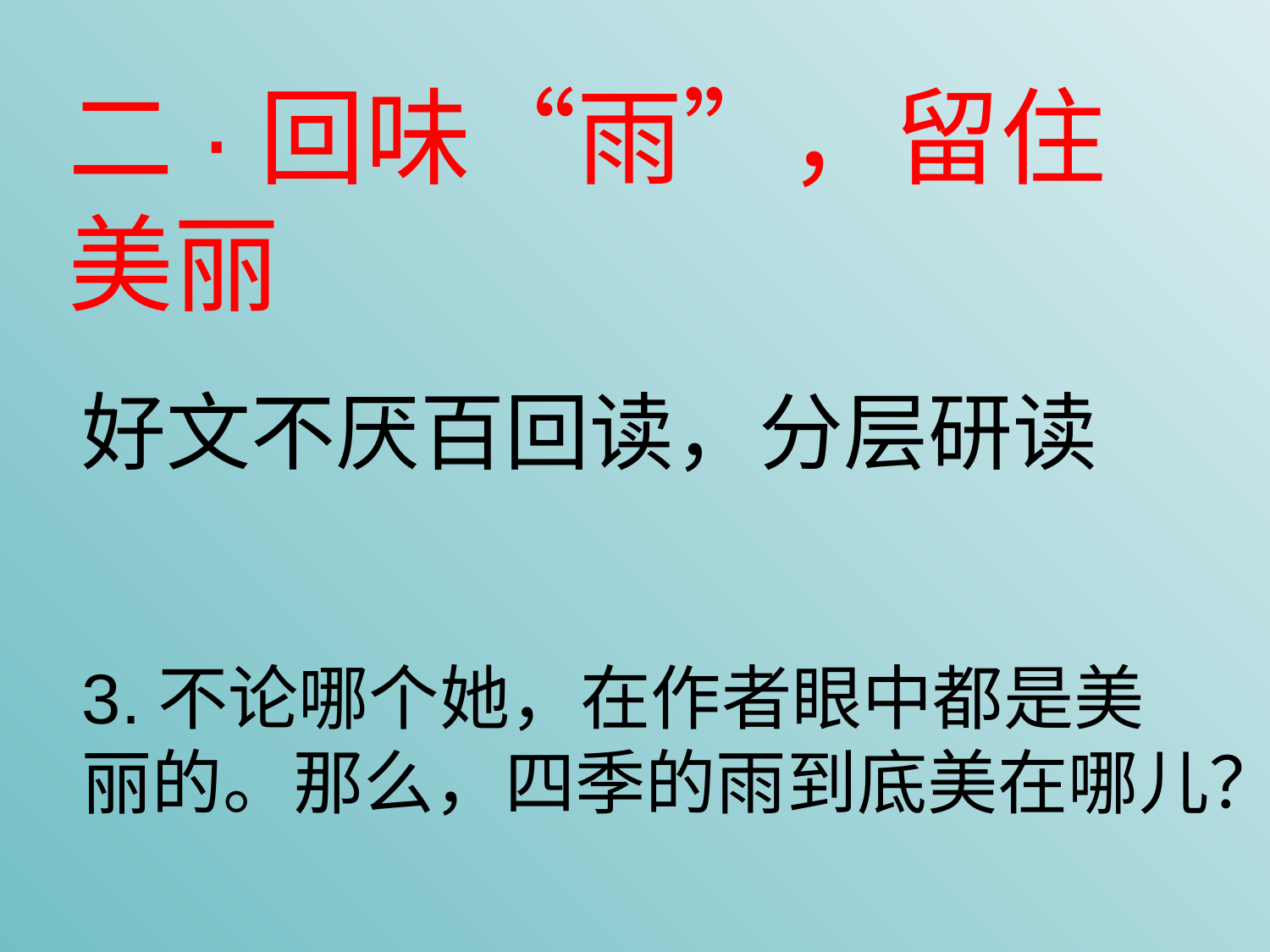

二·回味“雨”，留住美丽
好文不厌百回读，分层研读
3.不论哪个她，在作者眼中都是美丽的。那么，四季的雨到底美在哪儿？